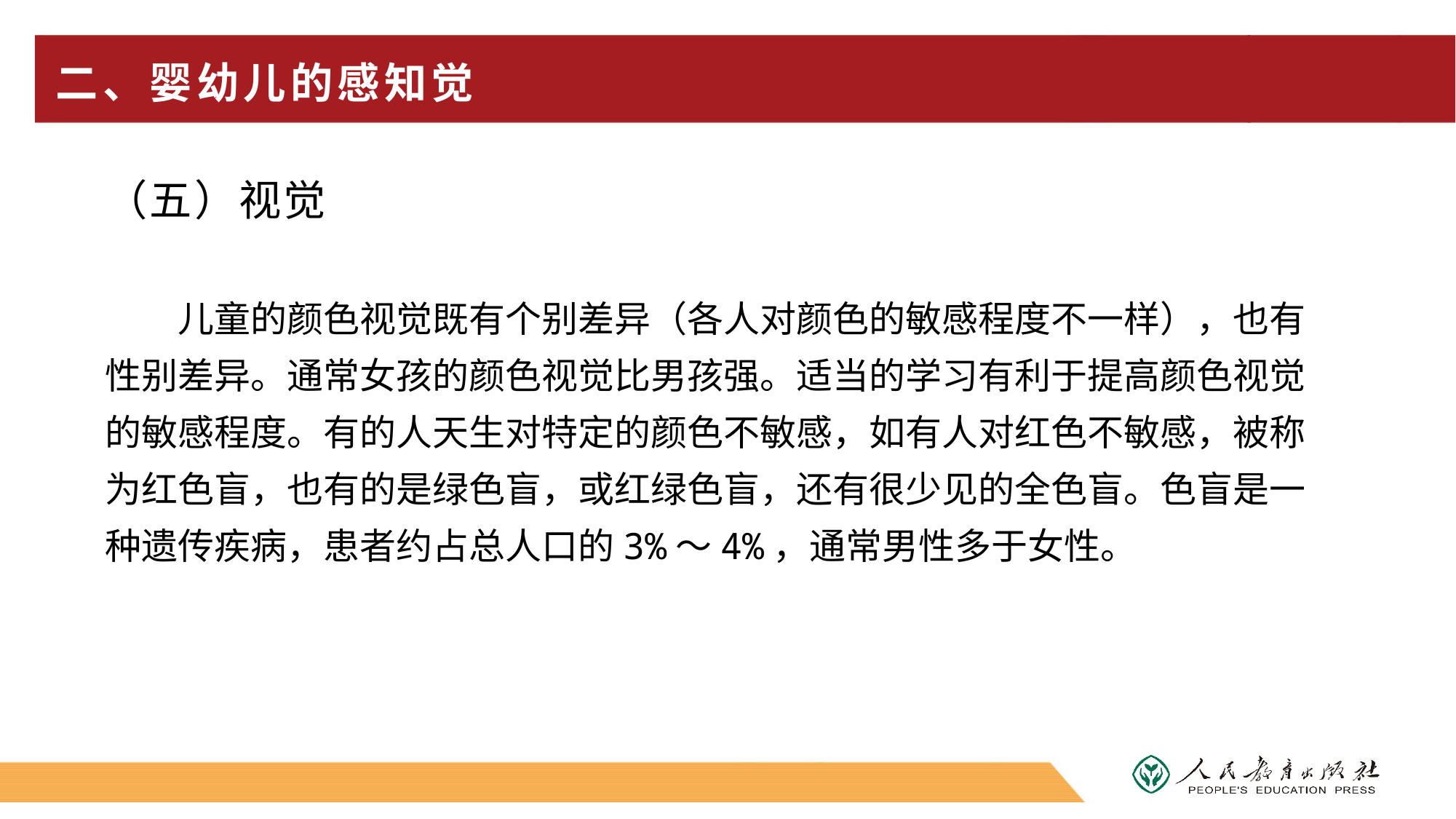

# 二、婴幼儿的感知觉
（五）视觉
儿童的颜色视觉既有个别差异（各人对颜色的敏感程度不一样），也有性别差异。通常女孩的颜色视觉比男孩强。适当的学习有利于提高颜色视觉的敏感程度。有的人天生对特定的颜色不敏感，如有人对红色不敏感，被称为红色盲，也有的是绿色盲，或红绿色盲，还有很少见的全色盲。色盲是一种遗传疾病，患者约占总人口的3%～4%，通常男性多于女性。